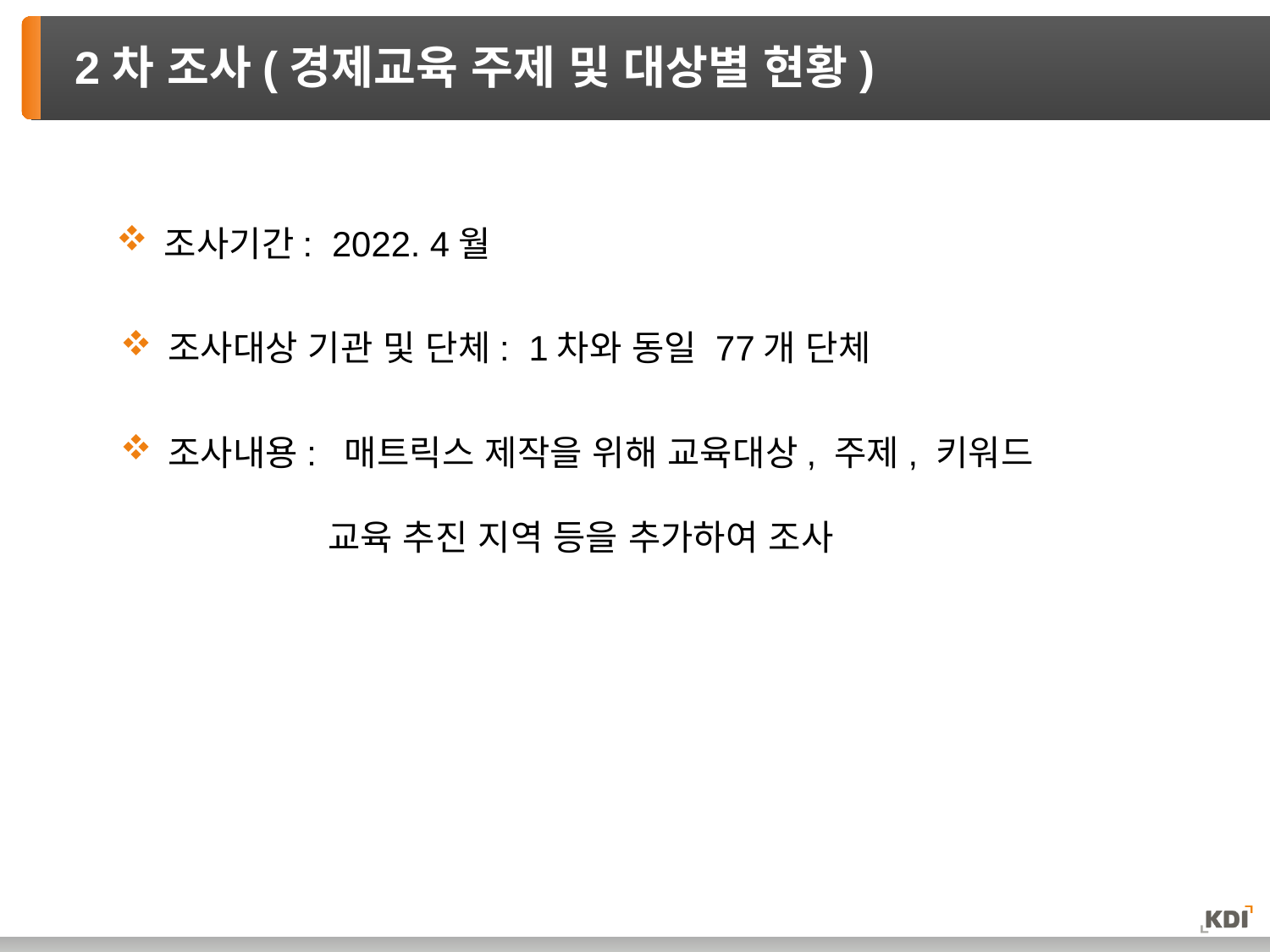

# 2차 조사(경제교육 주제 및 대상별 현황)
조사기간:  2022. 4월
조사대상 기관 및 단체:  1차와 동일 77개 단체
조사내용:  매트릭스 제작을 위해 교육대상, 주제, 키워드
                    교육 추진 지역 등을 추가하여 조사